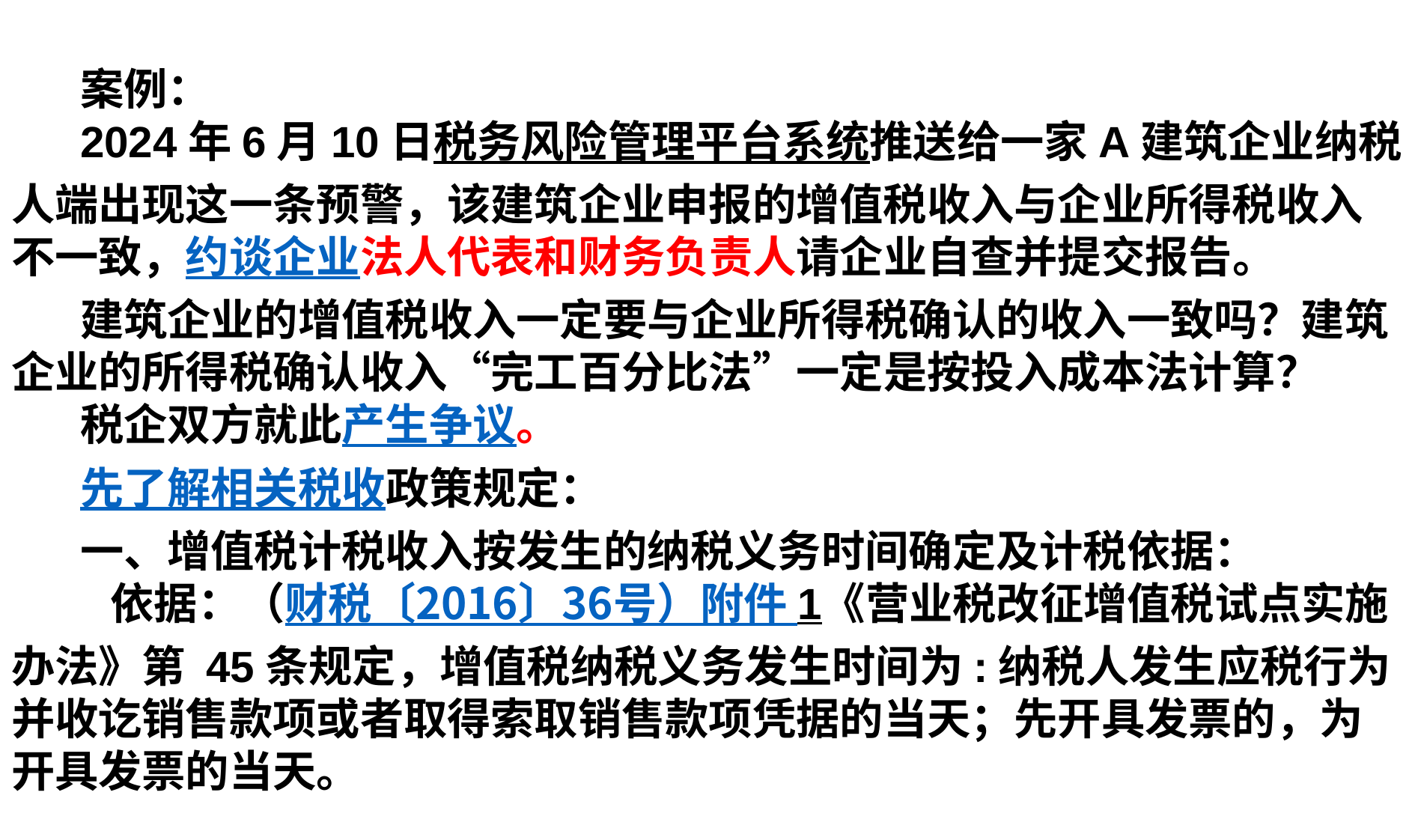

案例：
2024年6月10日税务风险管理平台系统推送给一家A建筑企业纳税人端出现这一条预警，该建筑企业申报的增值税收入与企业所得税收入不一致，约谈企业法人代表和财务负责人请企业自查并提交报告。
建筑企业的增值税收入一定要与企业所得税确认的收入一致吗？建筑企业的所得税确认收入“完工百分比法”一定是按投入成本法计算？
税企双方就此产生争议。
先了解相关税收政策规定：
一、增值税计税收入按发生的纳税义务时间确定及计税依据：
  依据：（财税〔2016〕36号）附件 1《营业税改征增值税试点实施办法》第 45条规定，增值税纳税义务发生时间为:纳税人发生应税行为并收讫销售款项或者取得索取销售款项凭据的当天；先开具发票的，为开具发票的当天。